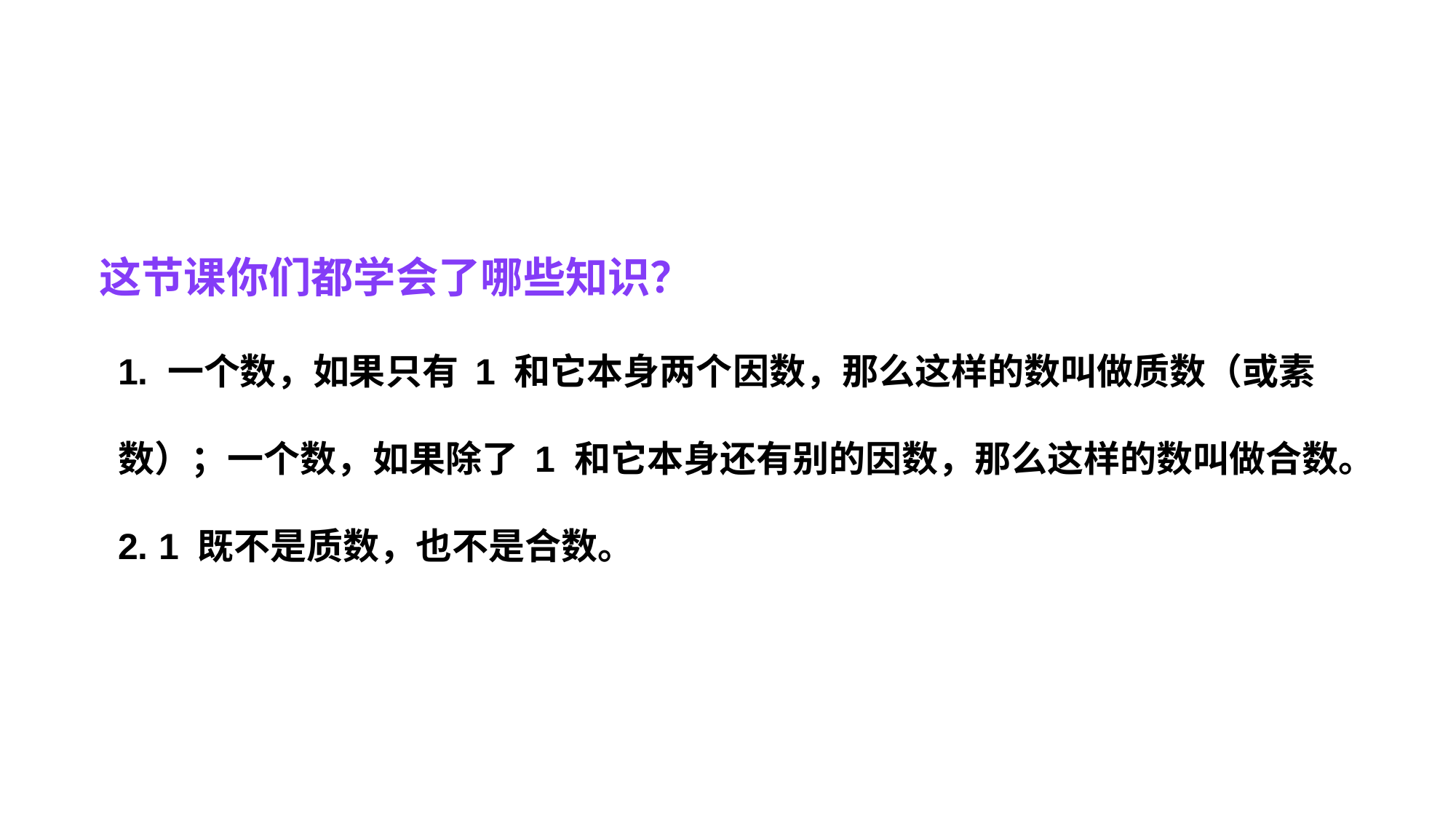

课堂小结
这节课你们都学会了哪些知识？
1. 一个数，如果只有 1 和它本身两个因数，那么这样的数叫做质数（或素数）；一个数，如果除了 1 和它本身还有别的因数，那么这样的数叫做合数。
2. 1 既不是质数，也不是合数。